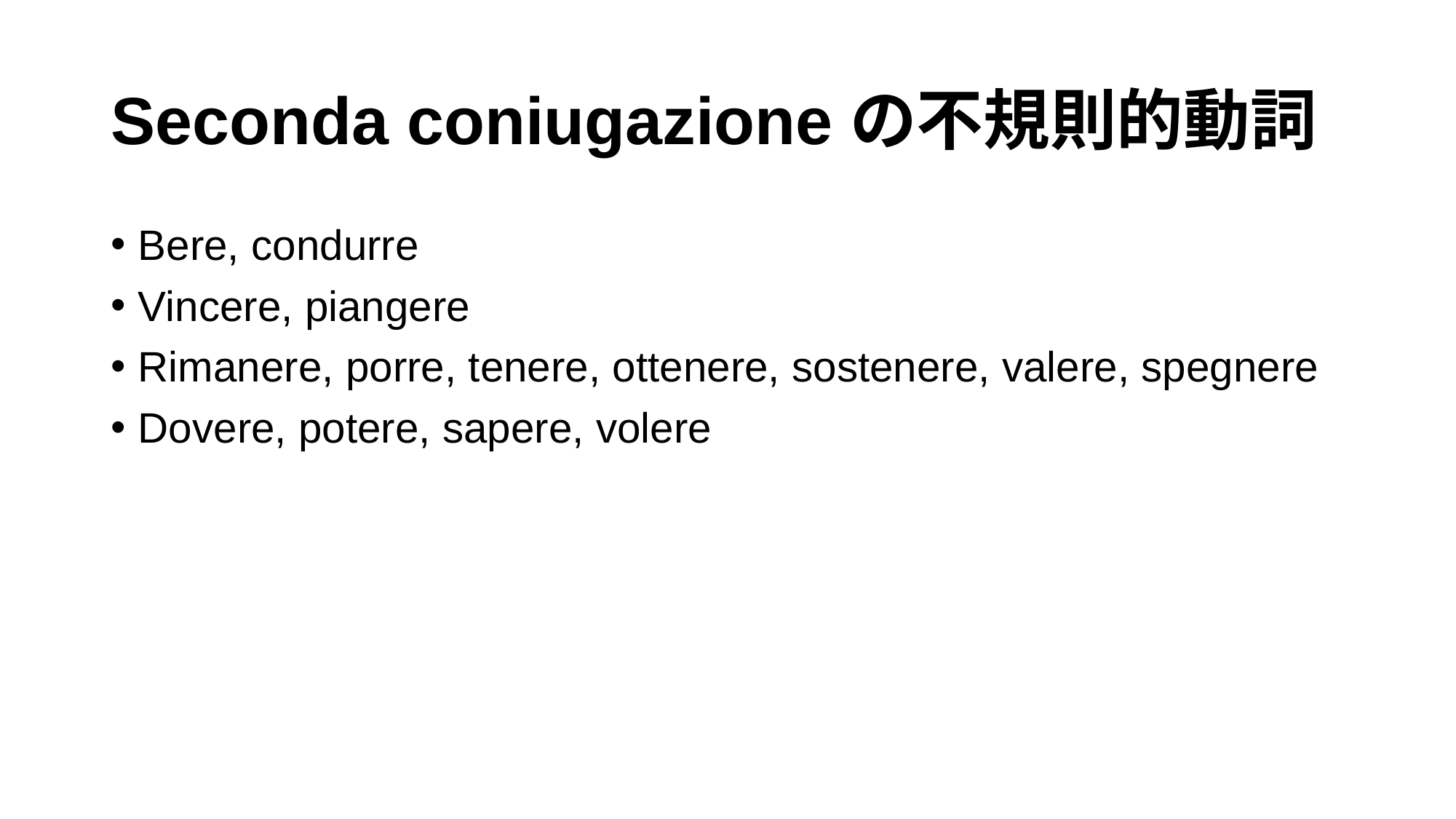

# Seconda coniugazioneの不規則的動詞
Bere, condurre
Vincere, piangere
Rimanere, porre, tenere, ottenere, sostenere, valere, spegnere
Dovere, potere, sapere, volere